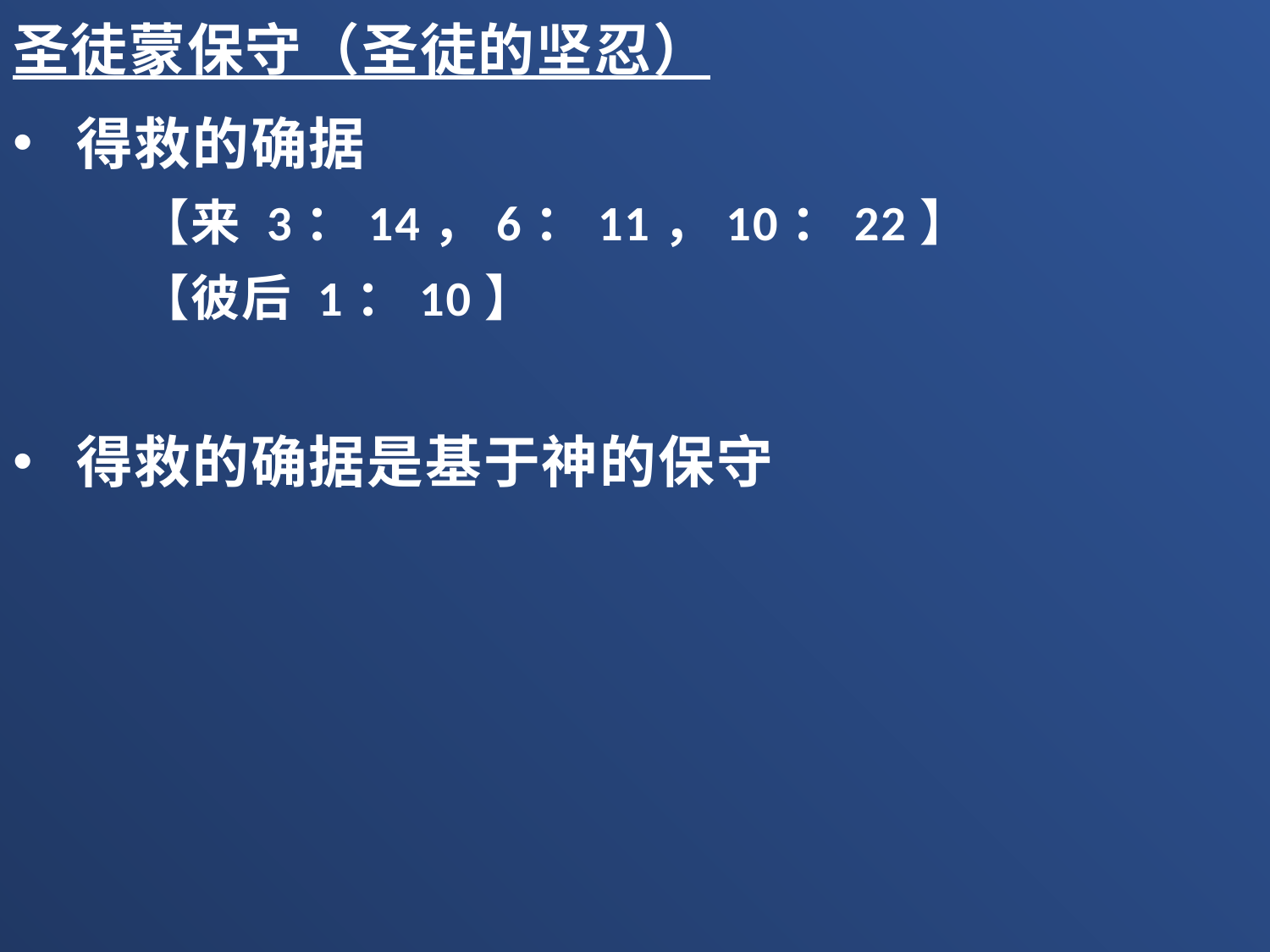

圣徒蒙保守（圣徒的坚忍）
得救的确据
【来 3：14，6：11，10：22】
【彼后 1：10】

得救的确据是基于神的保守